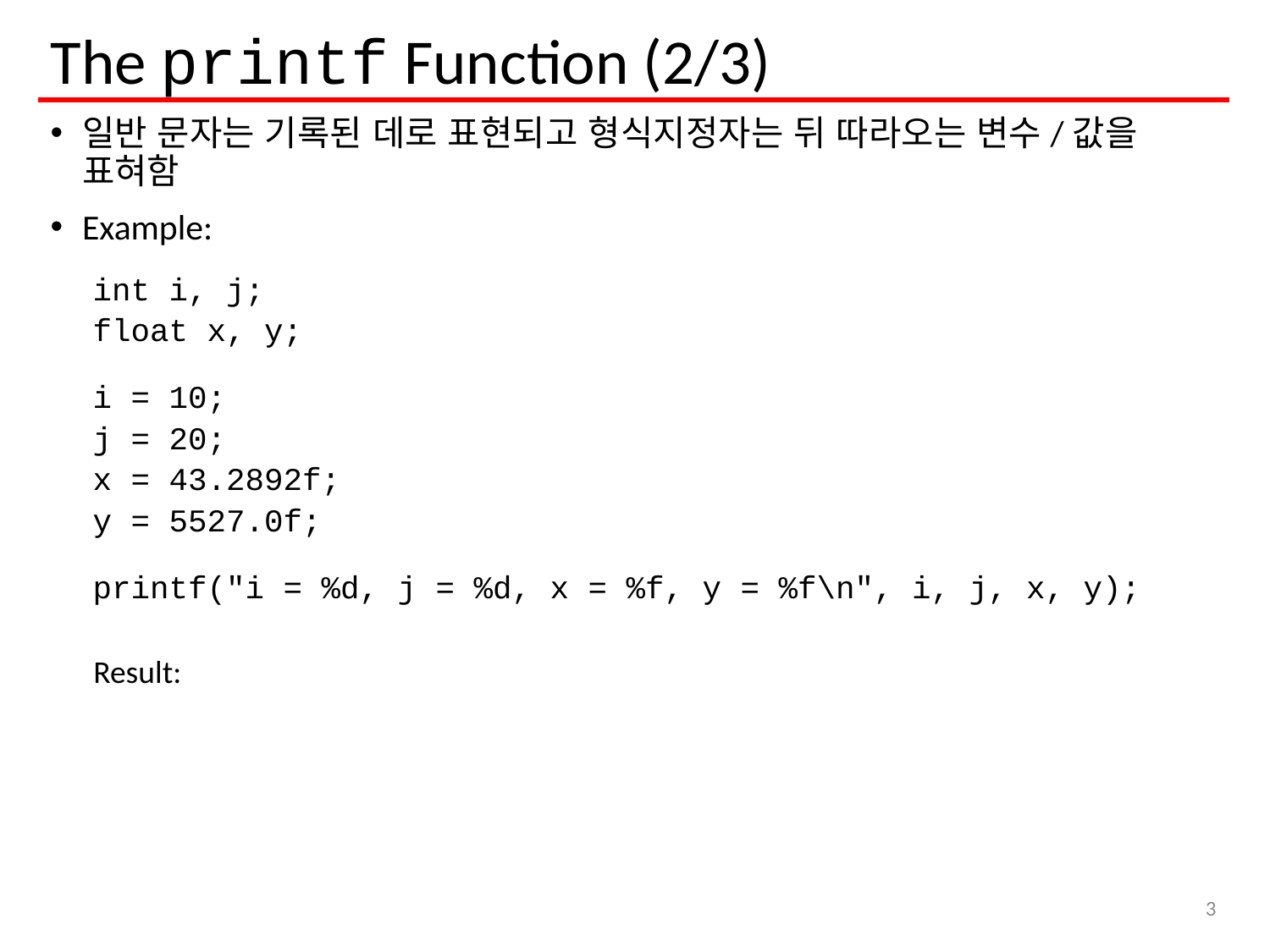

# The printf Function (2/3)
일반 문자는 기록된 데로 표현되고 형식지정자는 뒤 따라오는 변수/값을 표혀함
Example:
int i, j;
float x, y;

i = 10;
j = 20;
x = 43.2892f;
y = 5527.0f;

printf("i = %d, j = %d, x = %f, y = %f\n", i, j, x, y);
Result:

i = 10, j = 20, x = 43.289200, y = 5527.000000
3